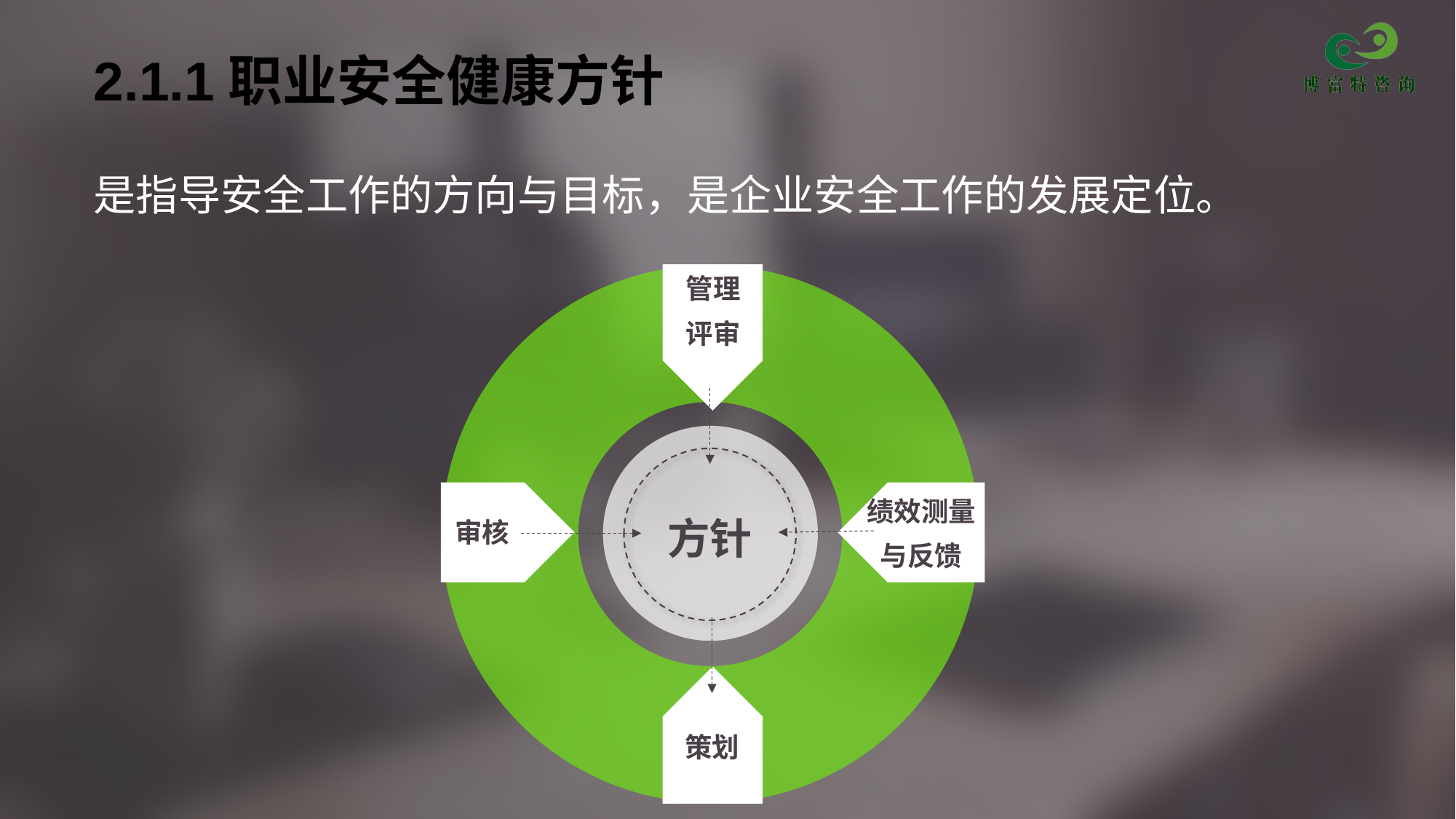

# 2.1.1职业安全健康方针
是指导安全工作的方向与目标，是企业安全工作的发展定位。

管理
评审

绩效测量
与反馈
方针
审核

策划